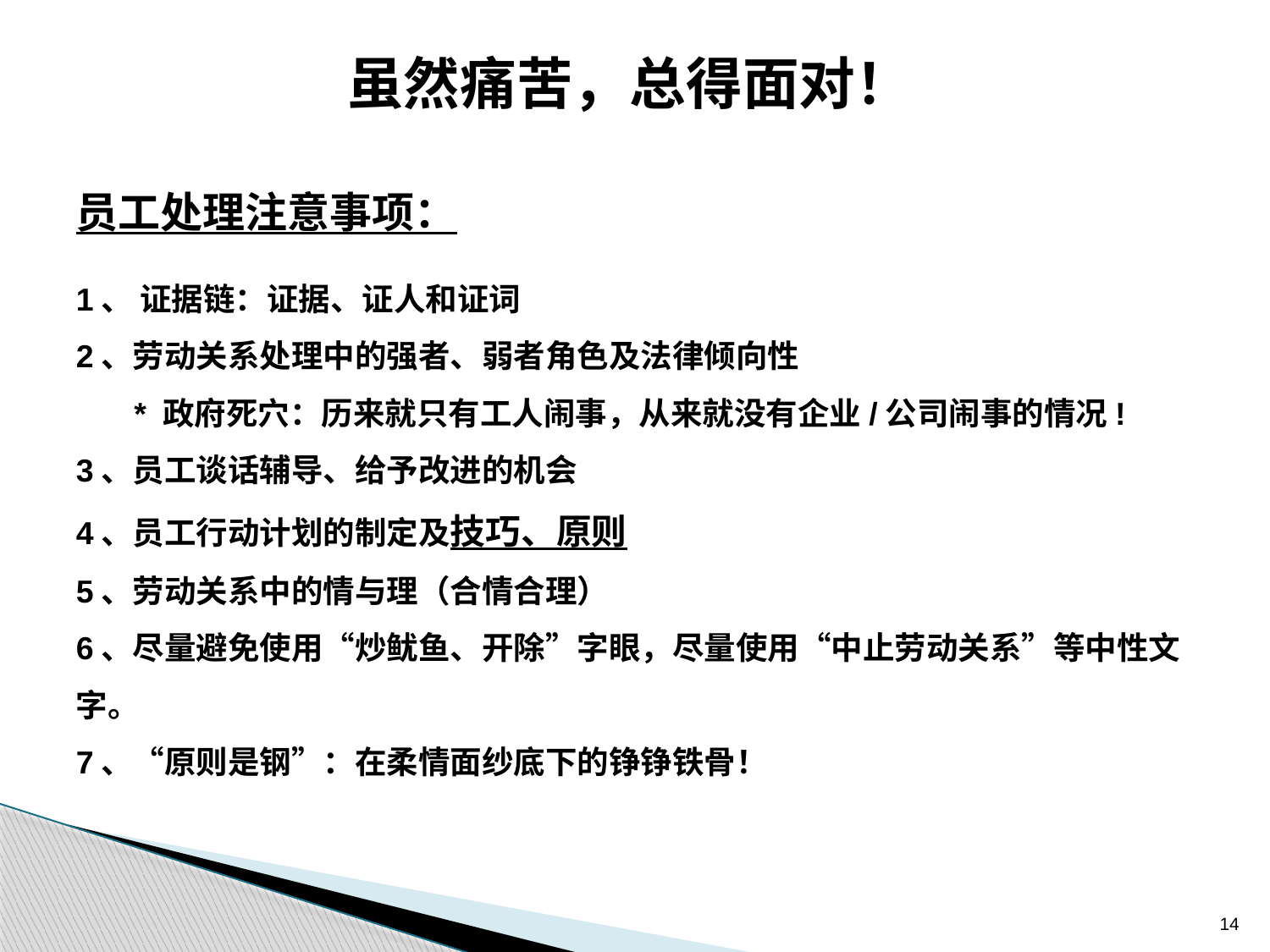

虽然痛苦，总得面对！
员工处理注意事项：
1、 证据链：证据、证人和证词
2、劳动关系处理中的强者、弱者角色及法律倾向性
       * 政府死穴：历来就只有工人闹事，从来就没有企业/公司闹事的情况!
3、员工谈话辅导、给予改进的机会
4、员工行动计划的制定及技巧、原则
5、劳动关系中的情与理（合情合理）
6、尽量避免使用“炒鱿鱼、开除”字眼，尽量使用“中止劳动关系”等中性文字。
7、“原则是钢”：在柔情面纱底下的铮铮铁骨！
14